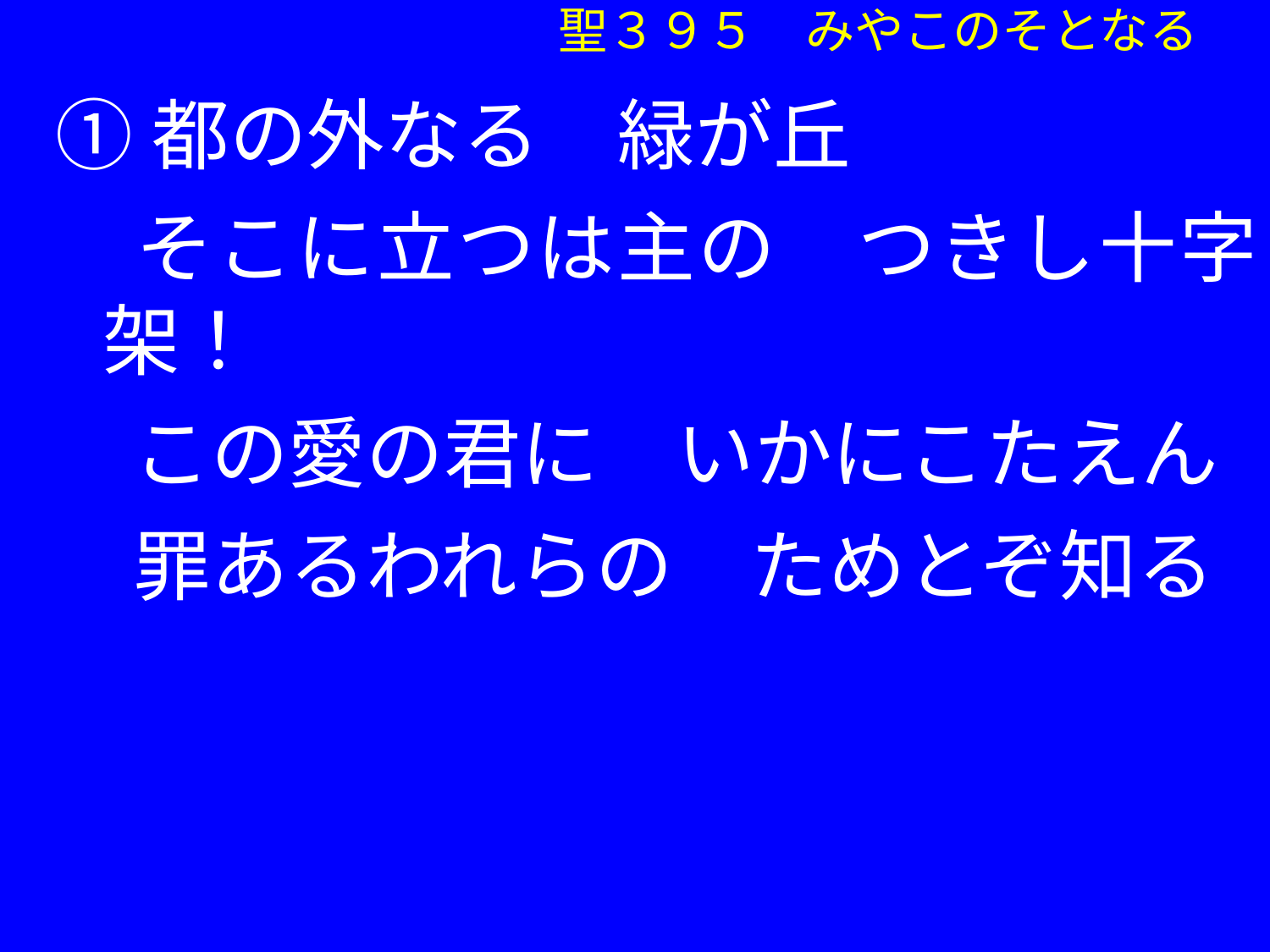

聖３９５　みやこのそとなる
①都の外なる　緑が丘
　そこに立つは主の　つきし十字架！
　この愛の君に　いかにこたえん
　罪あるわれらの　ためとぞ知る